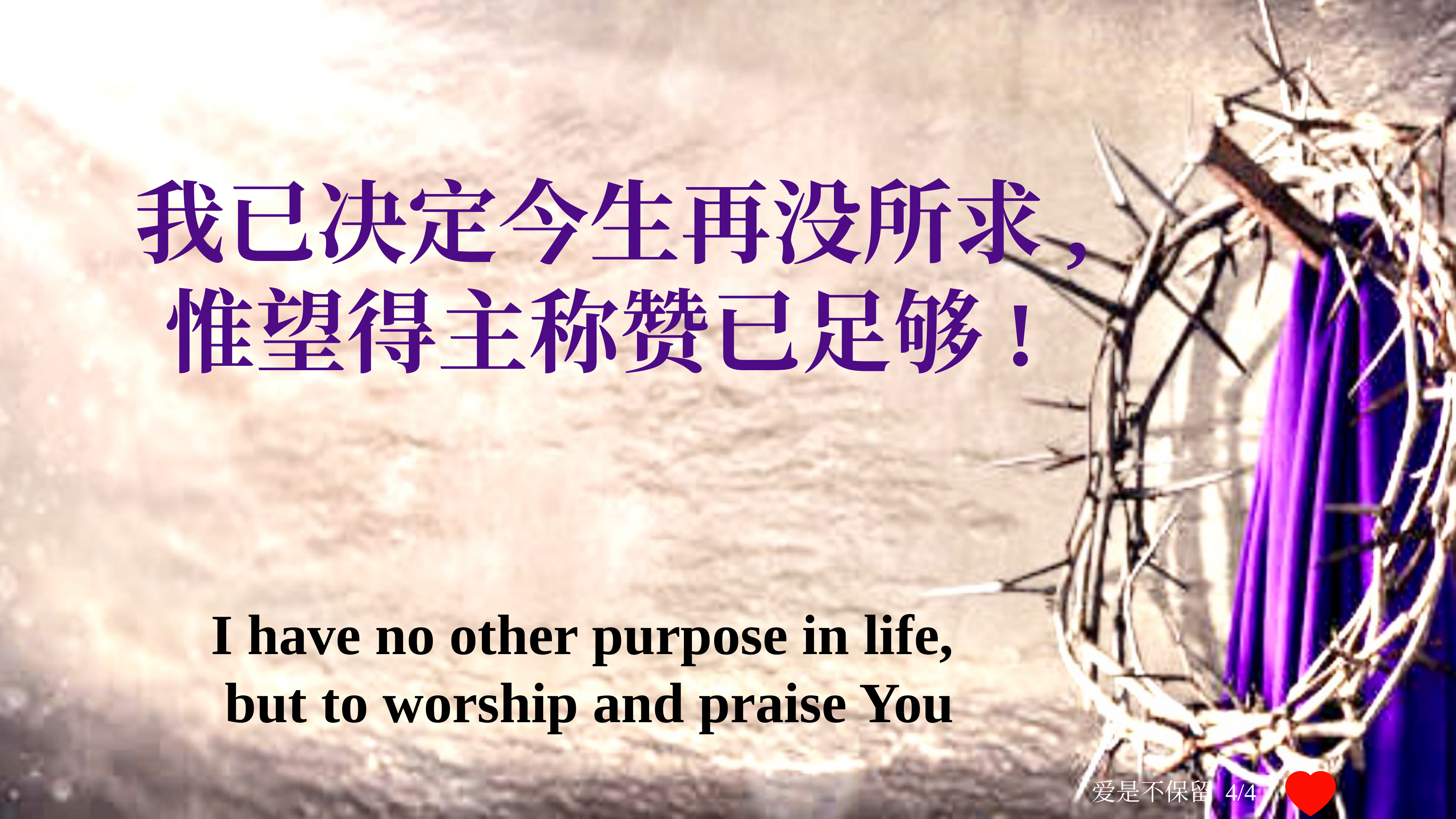

我已决定今生再没所求,
惟望得主称赞已足够!
I have no other purpose in life,
but to worship and praise You
爱是不保留 4/4